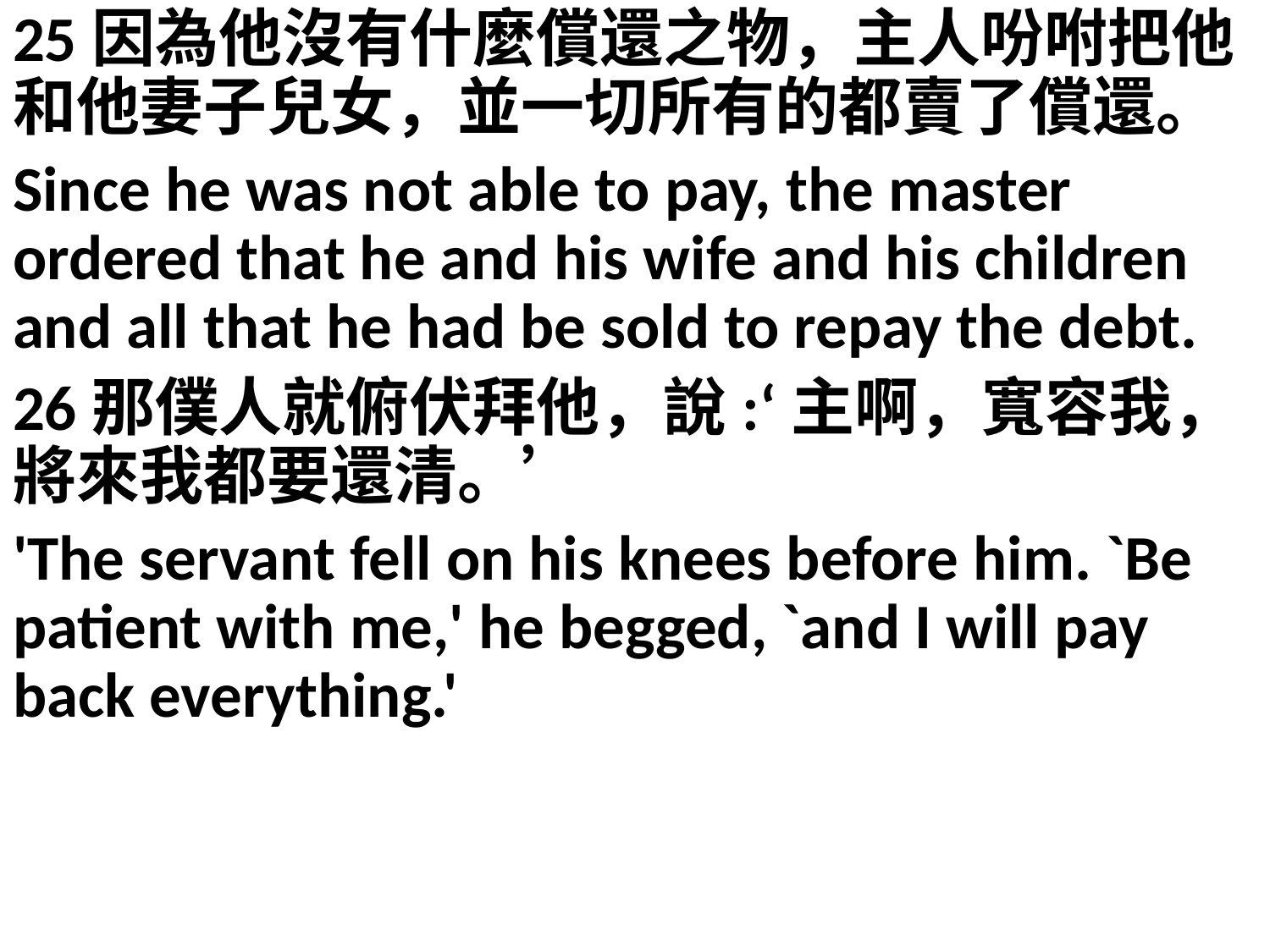

25因為他沒有什麼償還之物，主人吩咐把他和他妻子兒女，並一切所有的都賣了償還。
Since he was not able to pay, the master ordered that he and his wife and his children and all that he had be sold to repay the debt.
26那僕人就俯伏拜他，說:‘主啊，寬容我，將來我都要還清。’
'The servant fell on his knees before him. `Be patient with me,' he begged, `and I will pay back everything.'